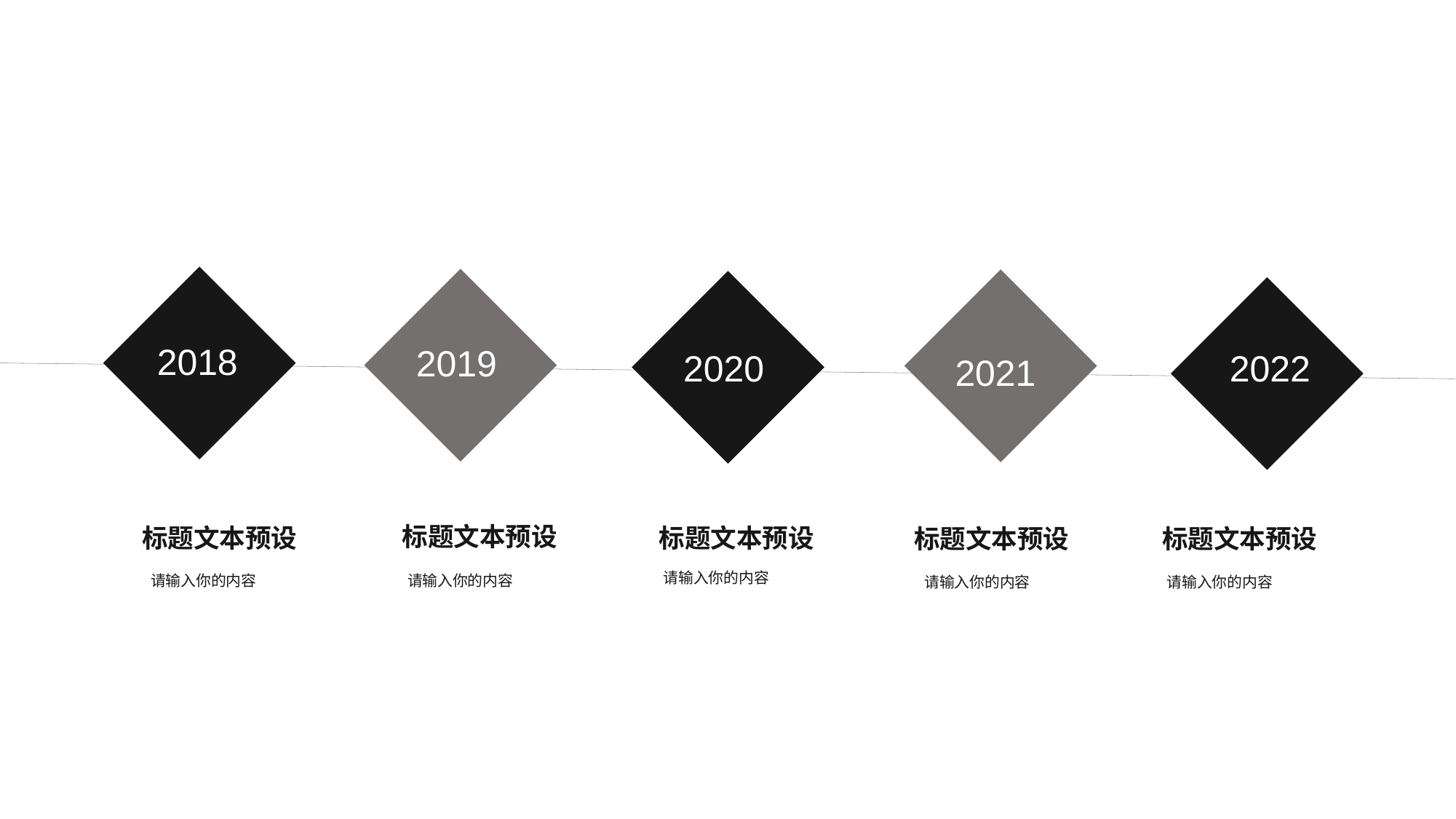

2018
2019
2020
2022
2021
标题文本预设
标题文本预设
标题文本预设
标题文本预设
标题文本预设
  请输入你的内容
  请输入你的内容
  请输入你的内容
  请输入你的内容
  请输入你的内容